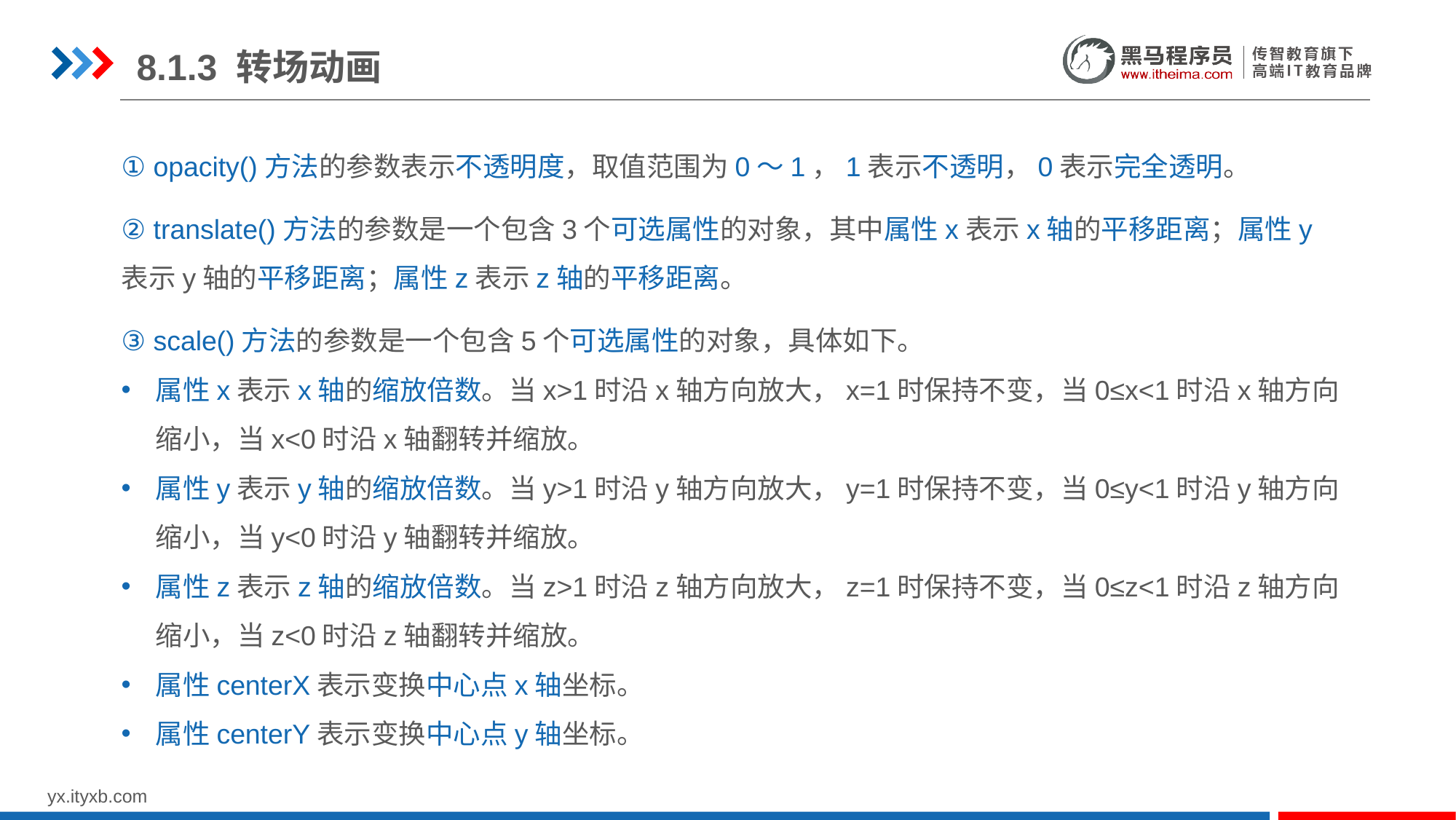

8.1.3 转场动画
① opacity()方法的参数表示不透明度，取值范围为0～1，1表示不透明，0表示完全透明。

② translate()方法的参数是一个包含3个可选属性的对象，其中属性x表示x轴的平移距离；属性y表示y轴的平移距离；属性z表示z轴的平移距离。

③ scale()方法的参数是一个包含5个可选属性的对象，具体如下。
属性x表示x轴的缩放倍数。当x>1时沿x轴方向放大，x=1时保持不变，当0≤x<1时沿x轴方向缩小，当x<0时沿x轴翻转并缩放。
属性y表示y轴的缩放倍数。当y>1时沿y轴方向放大，y=1时保持不变，当0≤y<1时沿y轴方向缩小，当y<0时沿y轴翻转并缩放。
属性z表示z轴的缩放倍数。当z>1时沿z轴方向放大，z=1时保持不变，当0≤z<1时沿z轴方向缩小，当z<0时沿z轴翻转并缩放。
属性centerX表示变换中心点x轴坐标。
属性centerY表示变换中心点y轴坐标。